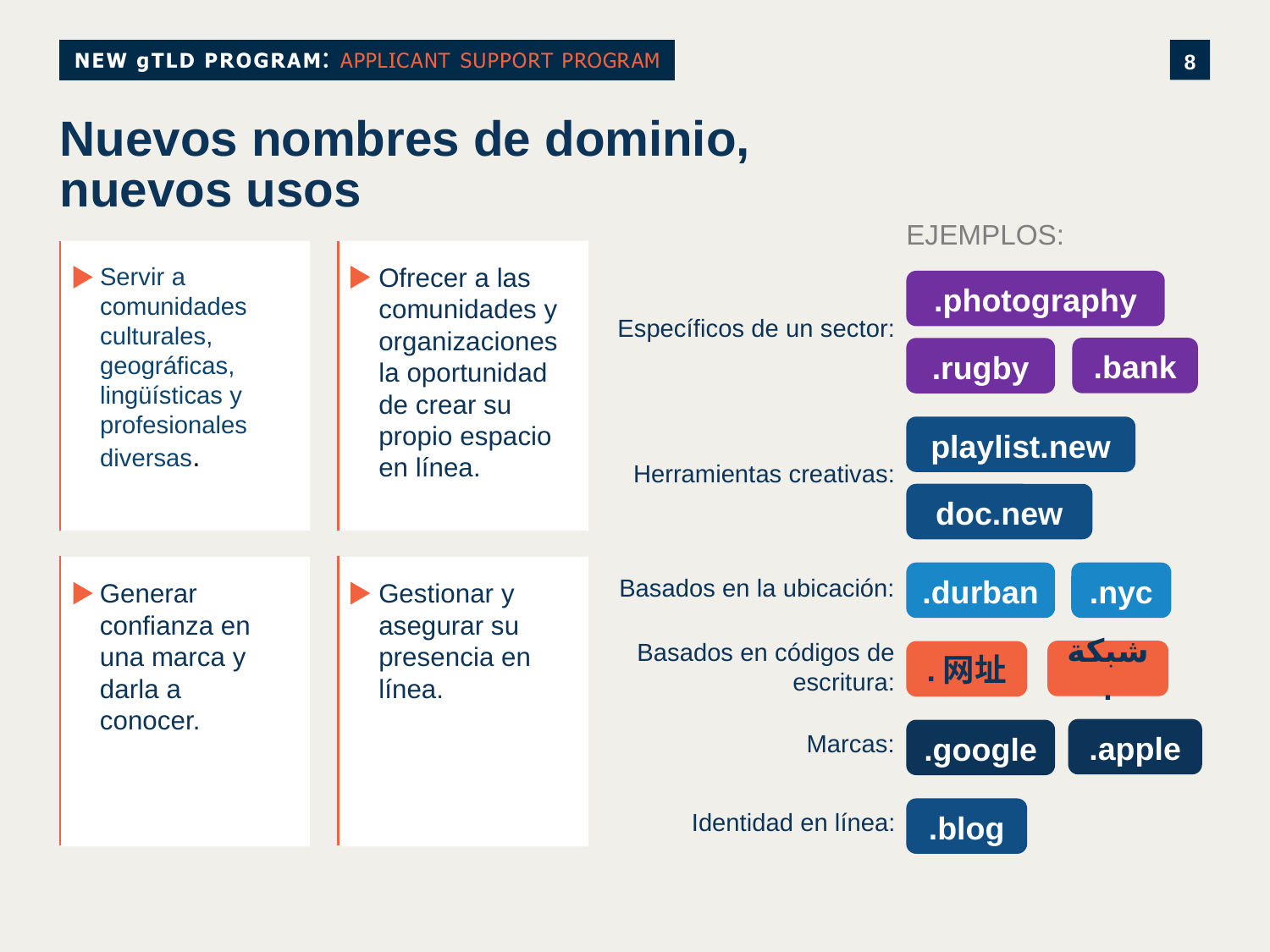

# Nuevos nombres de dominio, nuevos usos
EJEMPLOS:
Servir a comunidades
culturales, geográficas,
lingüísticas y profesionales diversas.

Ofrecer a las comunidades y organizaciones la oportunidad de crear su propio espacio en línea.

.photography
Específicos de un sector:
.bank
.rugby
playlist.new
Herramientas creativas:
doc.new
Generar confianza en una marca y darla a conocer.
Gestionar y asegurar su presencia en línea.
.durban
.nyc
Basados en la ubicación:

Basados en códigos de escritura:
شبكة.
.网址
.apple
.google
Marcas:
.blog
Identidad en línea: